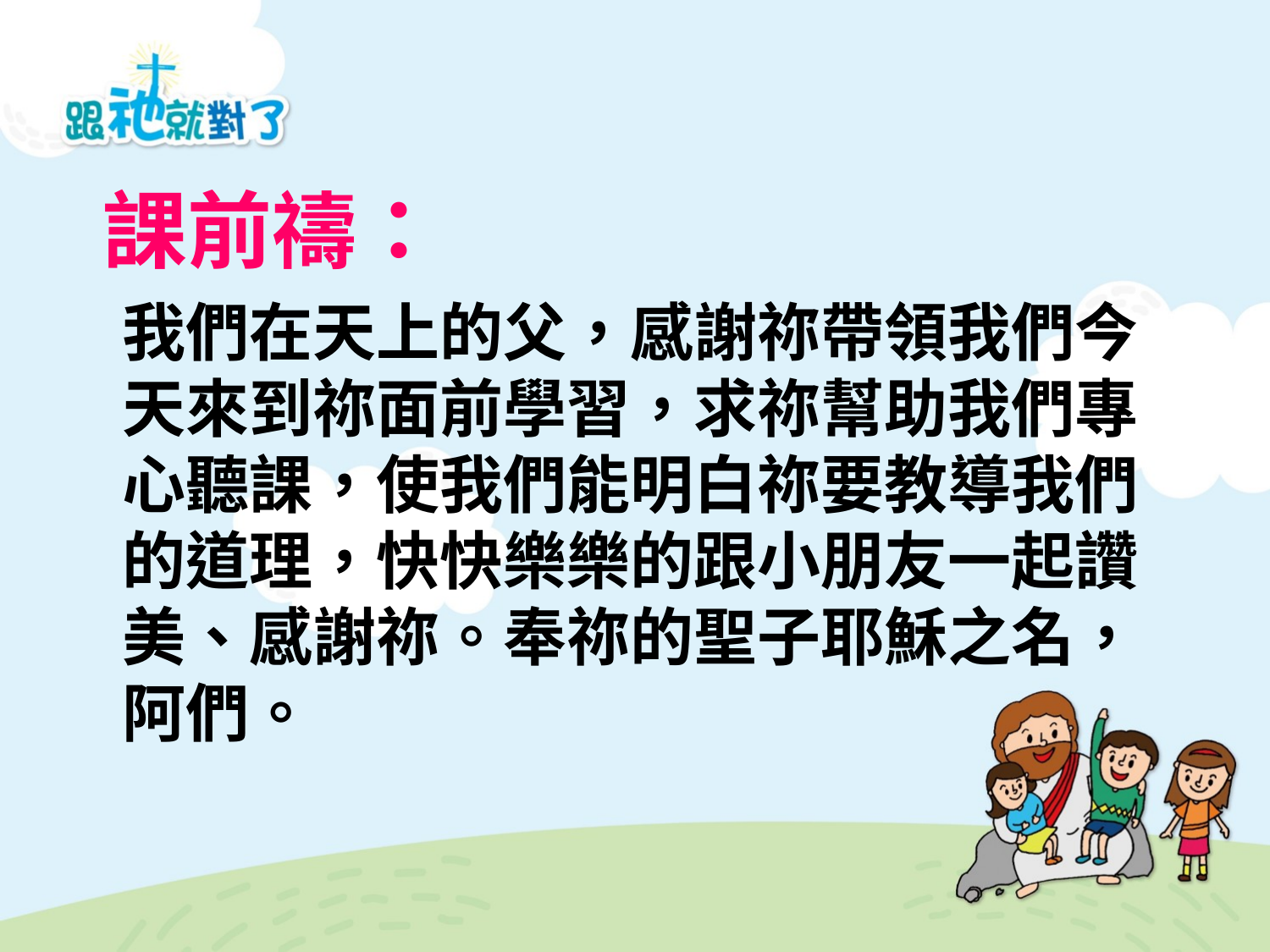

課前禱：
我們在天上的父，感謝祢帶領我們今天來到祢面前學習，求祢幫助我們專心聽課，使我們能明白祢要教導我們的道理，快快樂樂的跟小朋友一起讚美、感謝祢。奉祢的聖子耶穌之名，阿們。